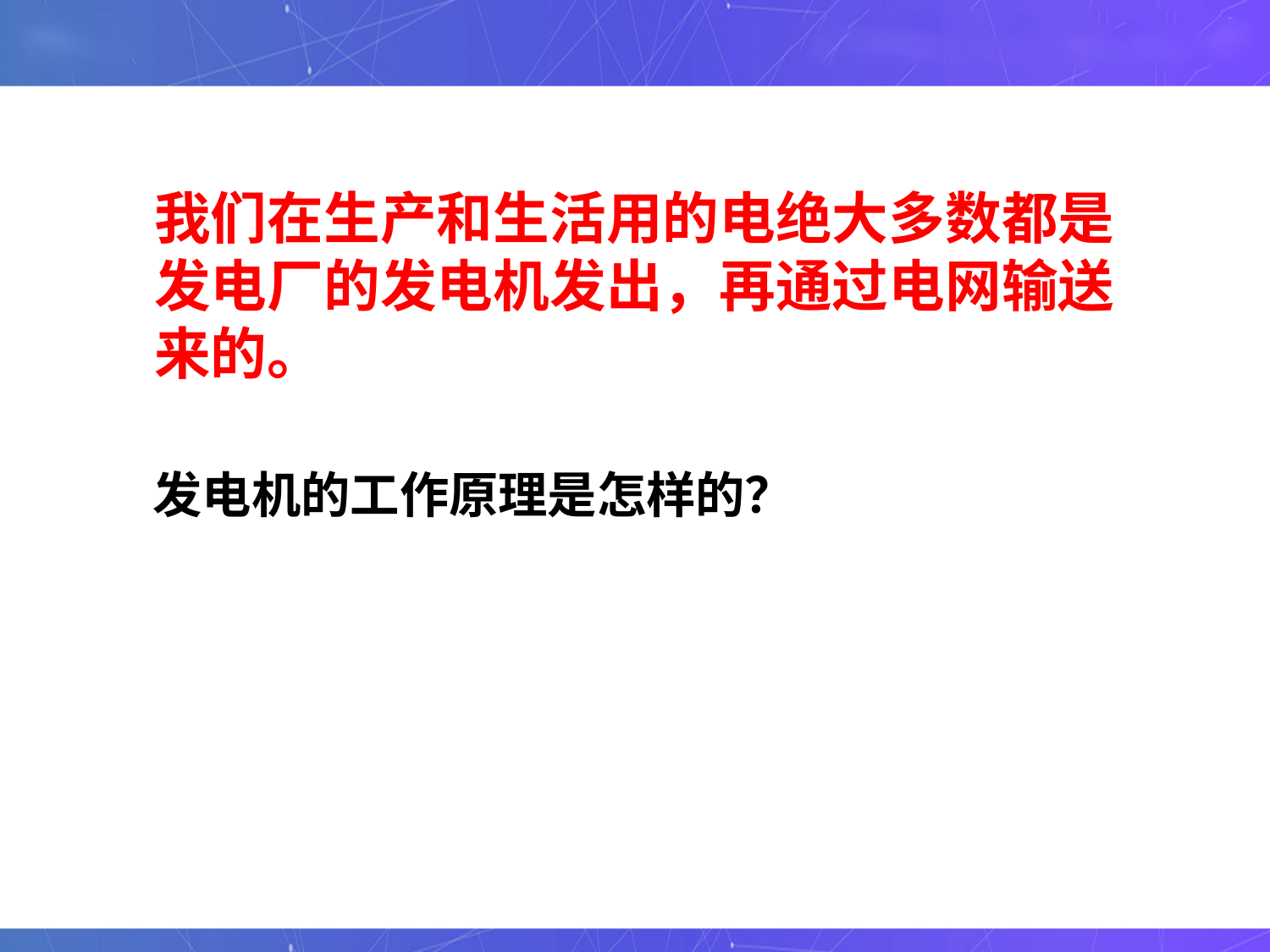

我们在生产和生活用的电绝大多数都是
发电厂的发电机发出，再通过电网输送
来的。
发电机的工作原理是怎样的？